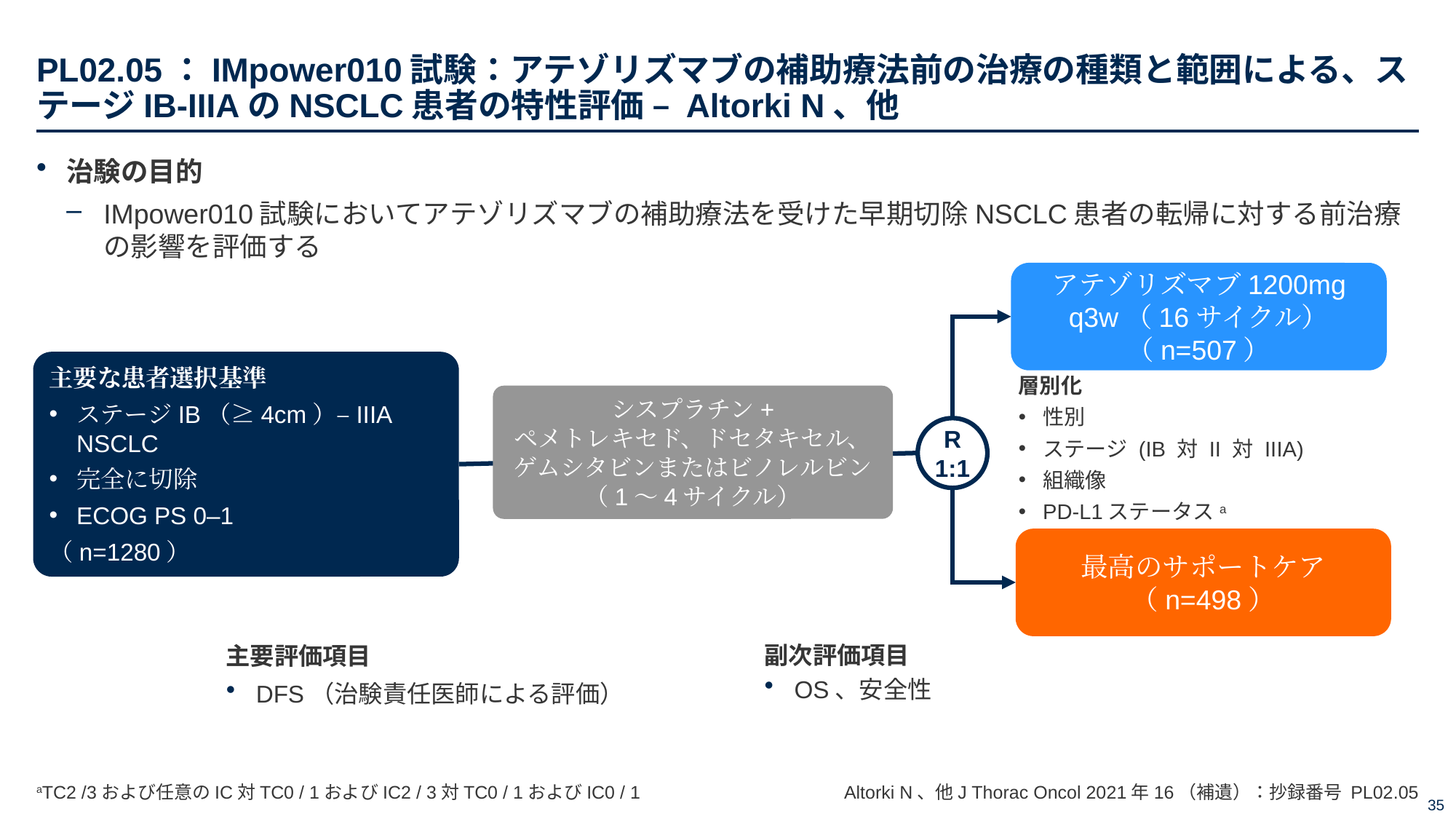

# PL02.05：IMpower010試験：アテゾリズマブの補助療法前の治療の種類と範囲による、ステージIB-IIIAのNSCLC患者の特性評価 – Altorki N、他
治験の目的
IMpower010試験においてアテゾリズマブの補助療法を受けた早期切除NSCLC患者の転帰に対する前治療の影響を評価する
アテゾリズマブ1200mg q3w（16サイクル）
（n=507）
主要な患者選択基準
ステージIB（≥4cm）–IIIA NSCLC
完全に切除
ECOG PS 0–1
（n=1280）
層別化
性別
ステージ (IB 対 II 対 IIIA)
組織像
PD-L1ステータスa
シスプラチン+
ペメトレキセド、ドセタキセル、ゲムシタビンまたはビノレルビン
（1〜4サイクル）
R
1:1
最高のサポートケア
（n=498）
主要評価項目
DFS（治験責任医師による評価）
副次評価項目
OS、安全性
aTC2 /3および任意のIC対TC0 / 1およびIC2 / 3対TC0 / 1およびIC0 / 1
Altorki N、他J Thorac Oncol 2021年16（補遺）：抄録番号 PL02.05